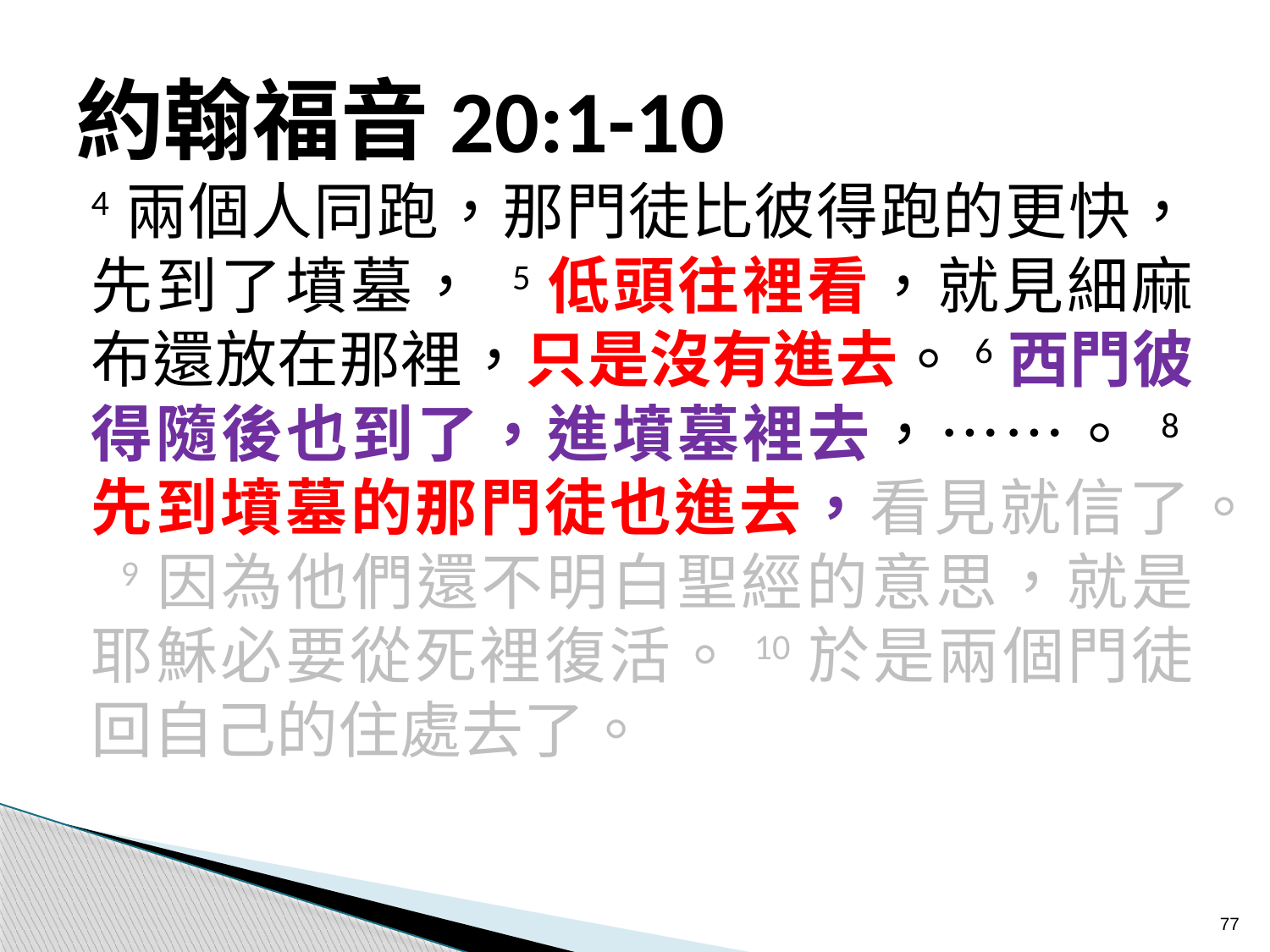

# 約翰福音20:1-10
4兩個人同跑，那門徒比彼得跑的更快，先到了墳墓， 5低頭往裡看，就見細麻布還放在那裡，只是沒有進去。6西門彼得隨後也到了，進墳墓裡去，……。 8先到墳墓的那門徒也進去，看見就信了。 9因為他們還不明白聖經的意思，就是耶穌必要從死裡復活。10於是兩個門徒回自己的住處去了。
77